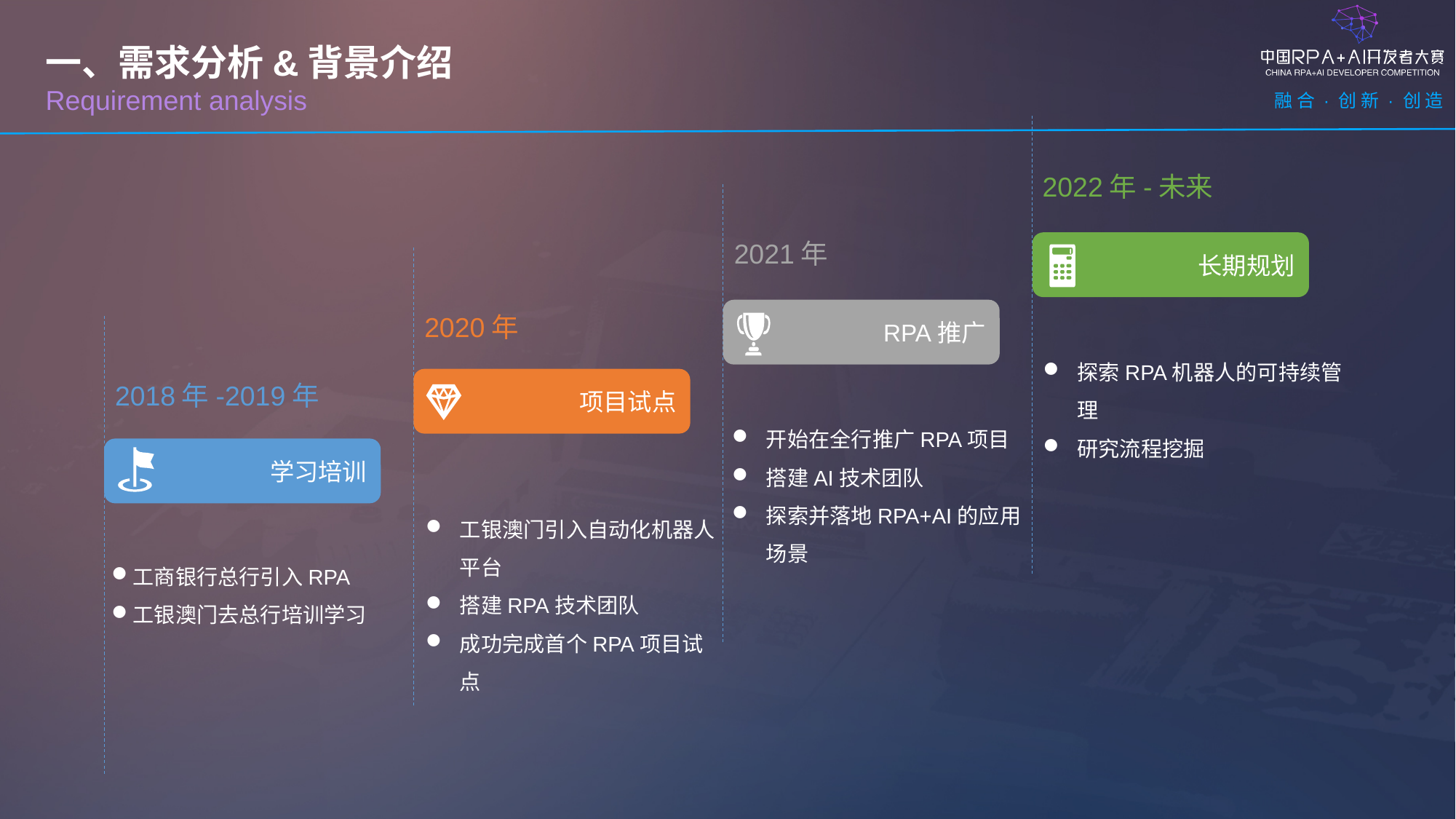

一、需求分析&背景介绍
Requirement analysis
2022年-未来
2021年
长期规划

RPA推广

2020年
探索RPA机器人的可持续管理
研究流程挖掘
项目试点

2018年-2019年
开始在全行推广RPA项目
搭建AI技术团队
探索并落地RPA+AI的应用场景

学习培训

工银澳门引入自动化机器人平台
搭建RPA技术团队
成功完成首个RPA项目试点

工商银行总行引入RPA
工银澳门去总行培训学习